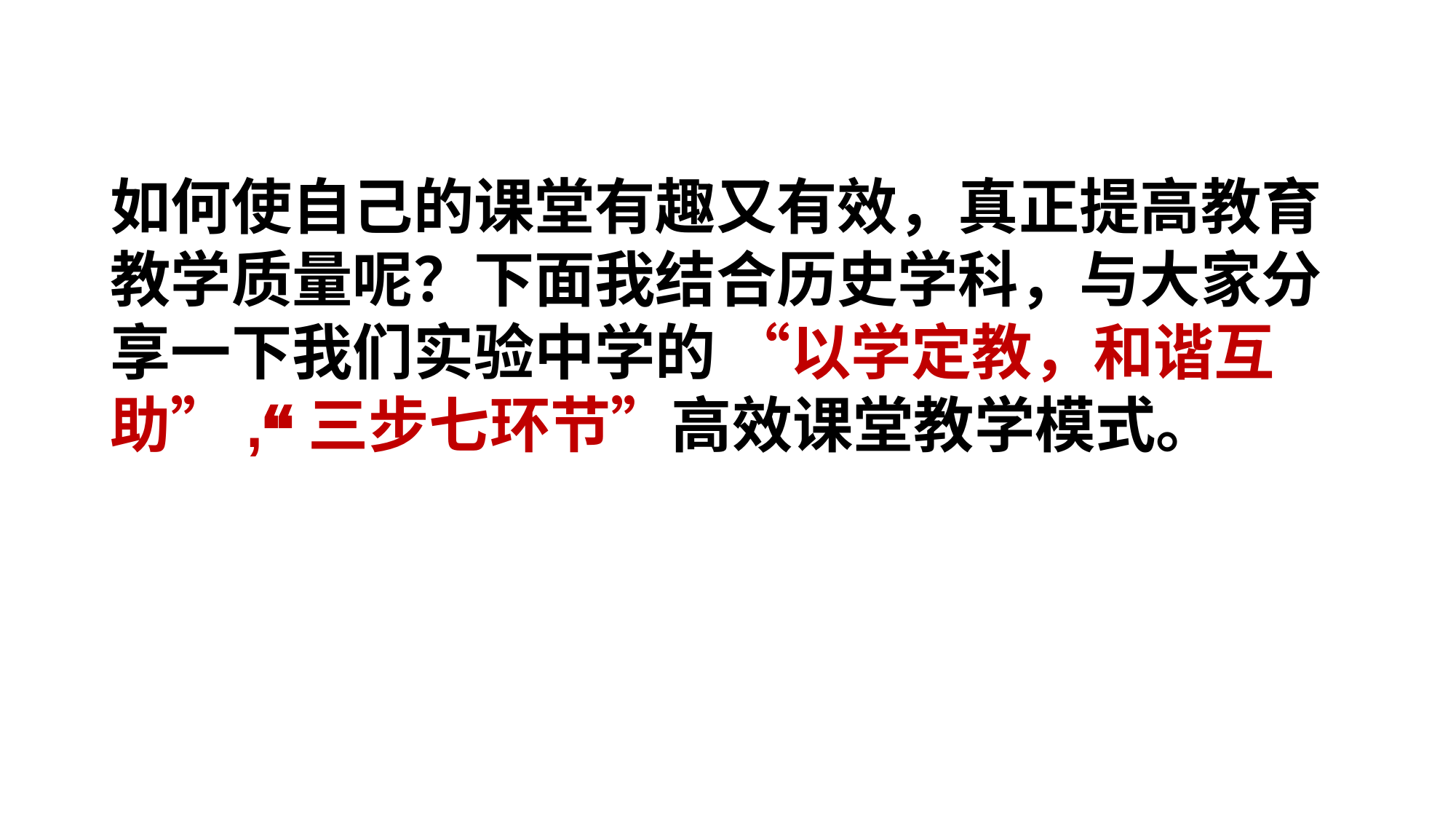

如何使自己的课堂有趣又有效，真正提高教育教学质量呢？下面我结合历史学科，与大家分享一下我们实验中学的 “以学定教，和谐互助”,“三步七环节”高效课堂教学模式。